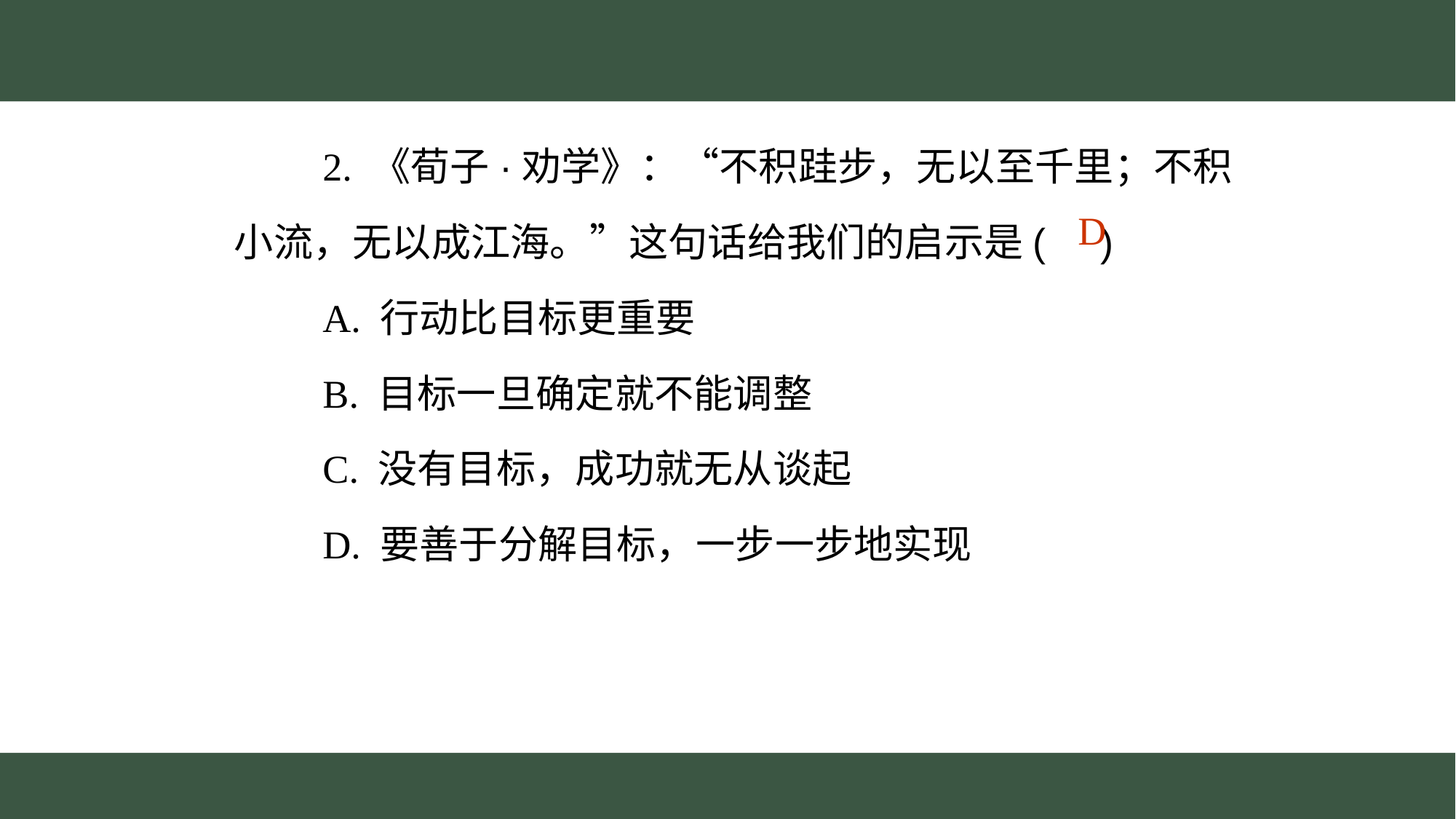

2. 《荀子·劝学》：“不积跬步，无以至千里；不积
小流，无以成江海。”这句话给我们的启示是(     )
　　A. 行动比目标更重要
　　B. 目标一旦确定就不能调整
　　C. 没有目标，成功就无从谈起
　　D. 要善于分解目标，一步一步地实现
D